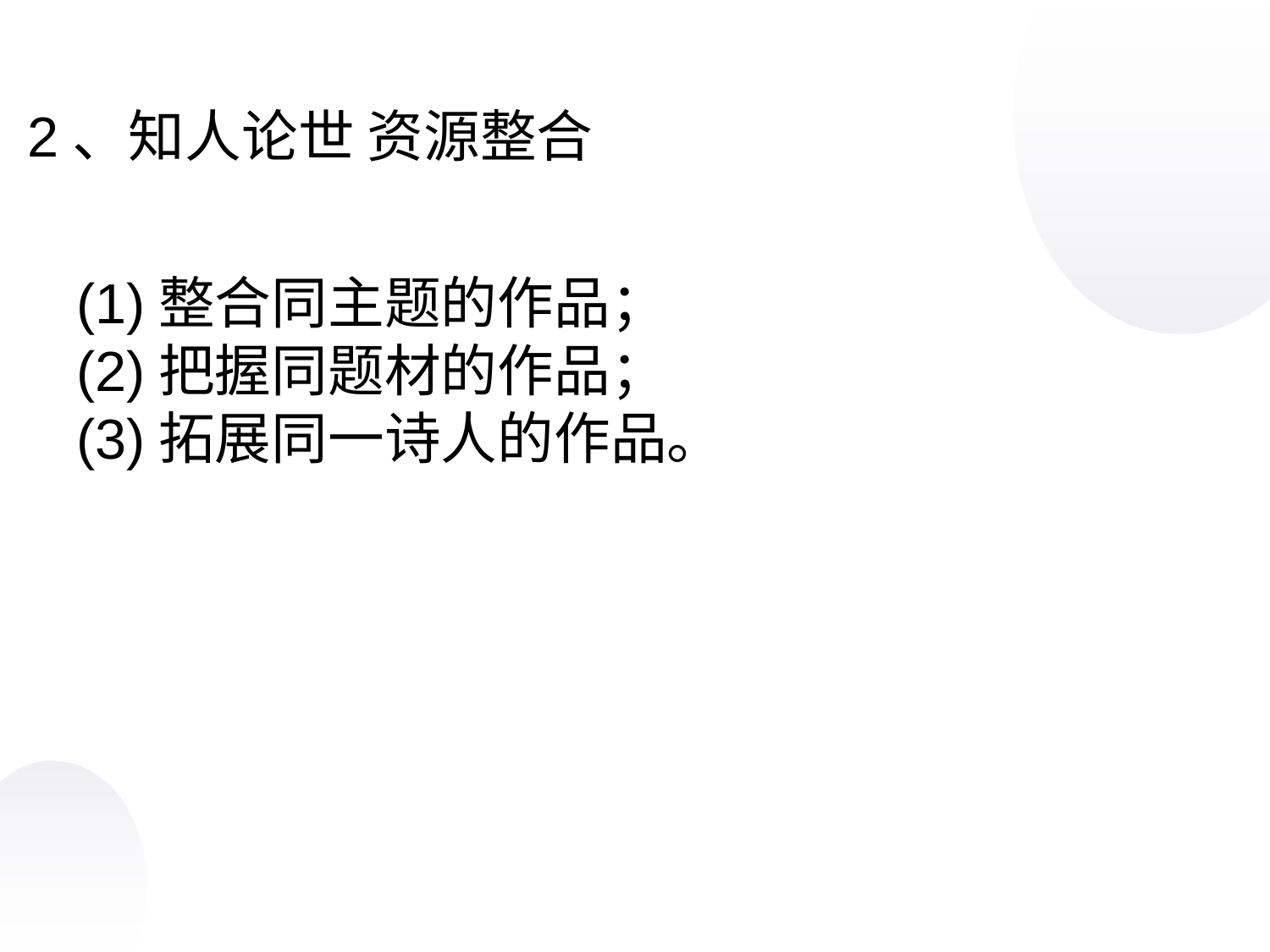

2、知人论世 资源整合

(1)整合同主题的作品；
(2)把握同题材的作品；
(3)拓展同一诗人的作品。